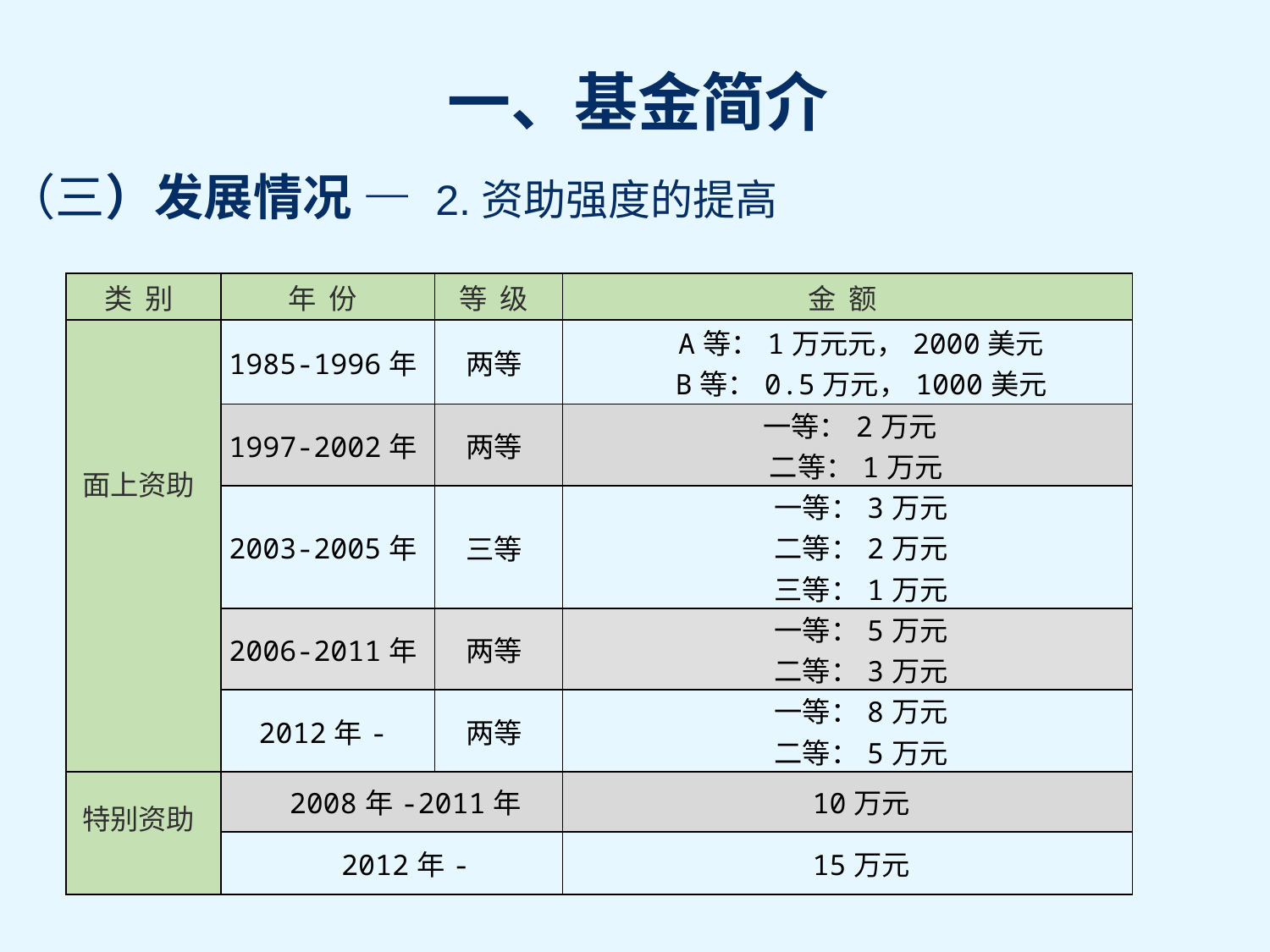

（三）发展情况 — 2.资助强度的提高
| 类 别 | 年 份 | 等 级 | 金 额 |
| --- | --- | --- | --- |
| 面上资助 | 1985-1996年 | 两等 | A等：1万元元，2000美元 B等：0.5万元，1000美元 |
|  | 1997-2002年 | 两等 | 一等：2万元 二等：1万元 |
|  | 2003-2005年 | 三等 | 一等：3万元 二等：2万元 三等：1万元 |
|  | 2006-2011年 | 两等 | 一等：5万元 二等：3万元 |
|  | 2012年- | 两等 | 一等：8万元 二等：5万元 |
| 特别资助 | 2008年-2011年 |  | 10万元 |
|  | 2012年- |  | 15万元 |